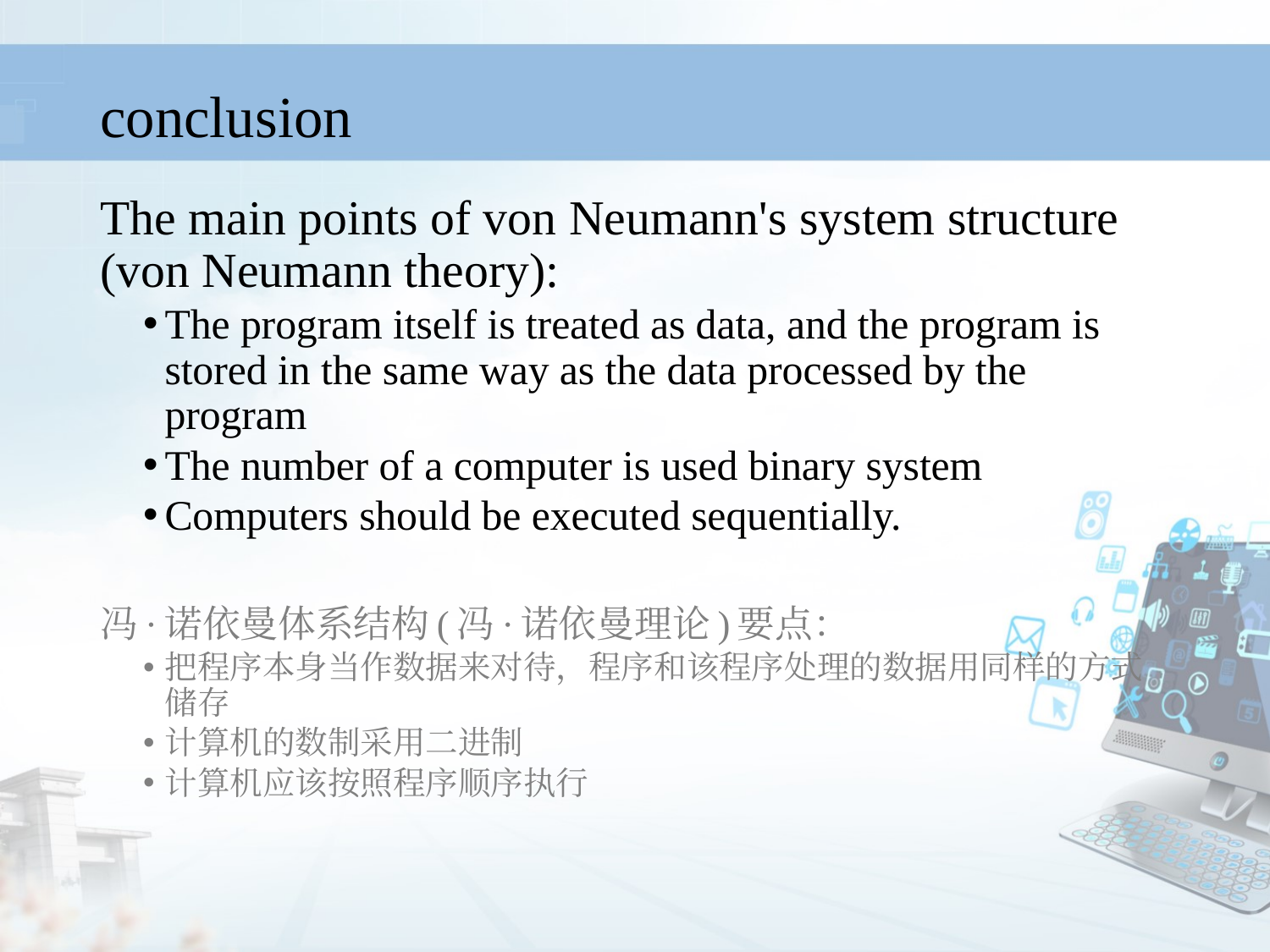

# conclusion
The main points of von Neumann's system structure (von Neumann theory):
The program itself is treated as data, and the program is stored in the same way as the data processed by the program
The number of a computer is used binary system
Computers should be executed sequentially.

冯·诺依曼体系结构(冯·诺依曼理论)要点：
把程序本身当作数据来对待，程序和该程序处理的数据用同样的方式储存
计算机的数制采用二进制
计算机应该按照程序顺序执行